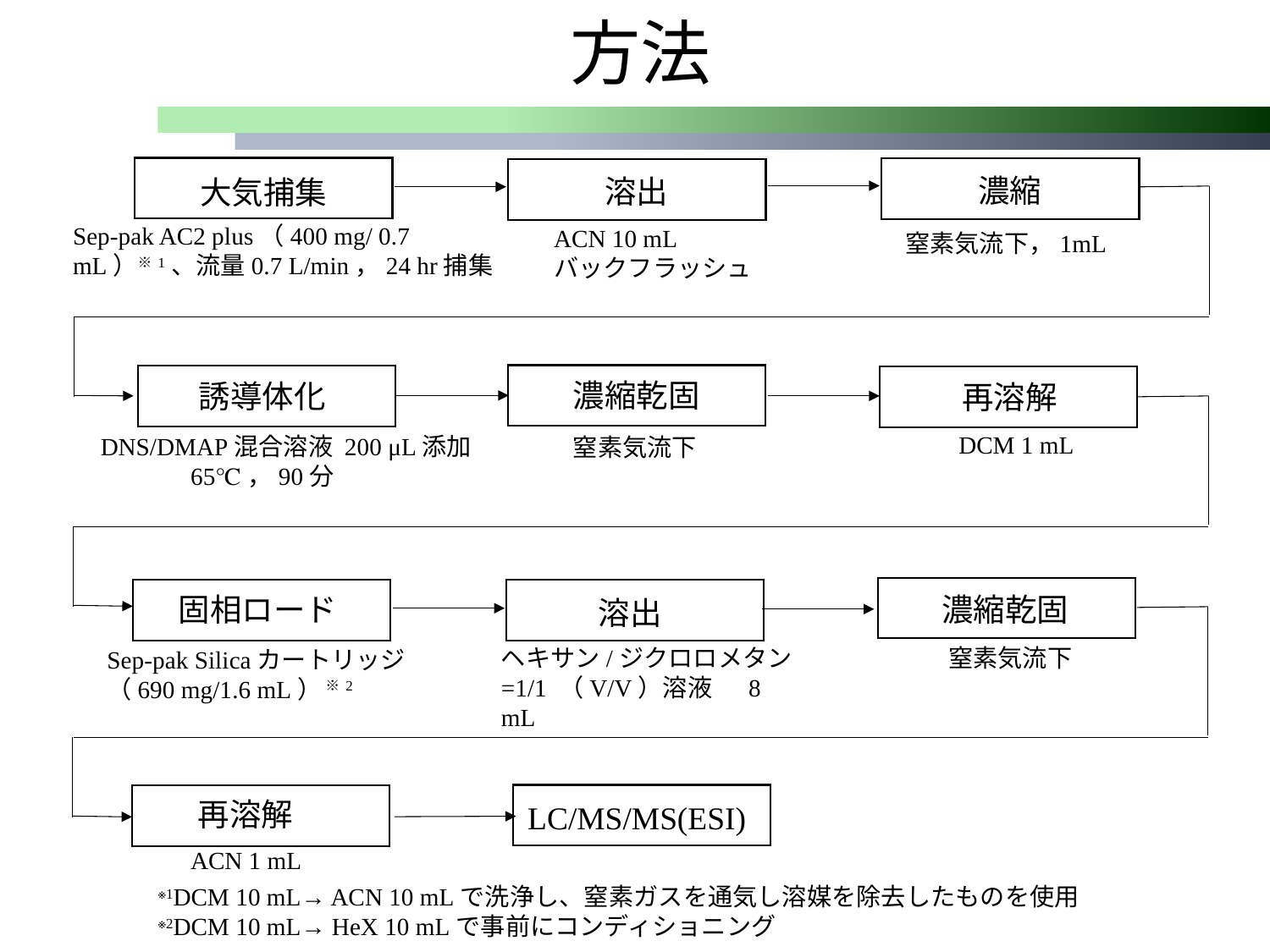

方法

濃縮
溶出
大気捕集
Sep-pak AC2 plus（400 mg/ 0.7 mL）※1、流量0.7 L/min，24 hr捕集
ACN 10 mL
バックフラッシュ
窒素気流下，1mL

濃縮乾固
誘導体化
再溶解
DCM 1 mL
DNS/DMAP混合溶液 200 μL添加
窒素気流下
65℃，90分

固相ロード
濃縮乾固
溶出
窒素気流下
ヘキサン/ジクロロメタン=1/1 （V/V）溶液 　8 mL
Sep-pak Silicaカートリッジ
（690 mg/1.6 mL） ※2

再溶解
LC/MS/MS(ESI)
ACN 1 mL
※1DCM 10 mL→ ACN 10 mLで洗浄し、窒素ガスを通気し溶媒を除去したものを使用
※2DCM 10 mL→ HeX 10 mLで事前にコンディショニング